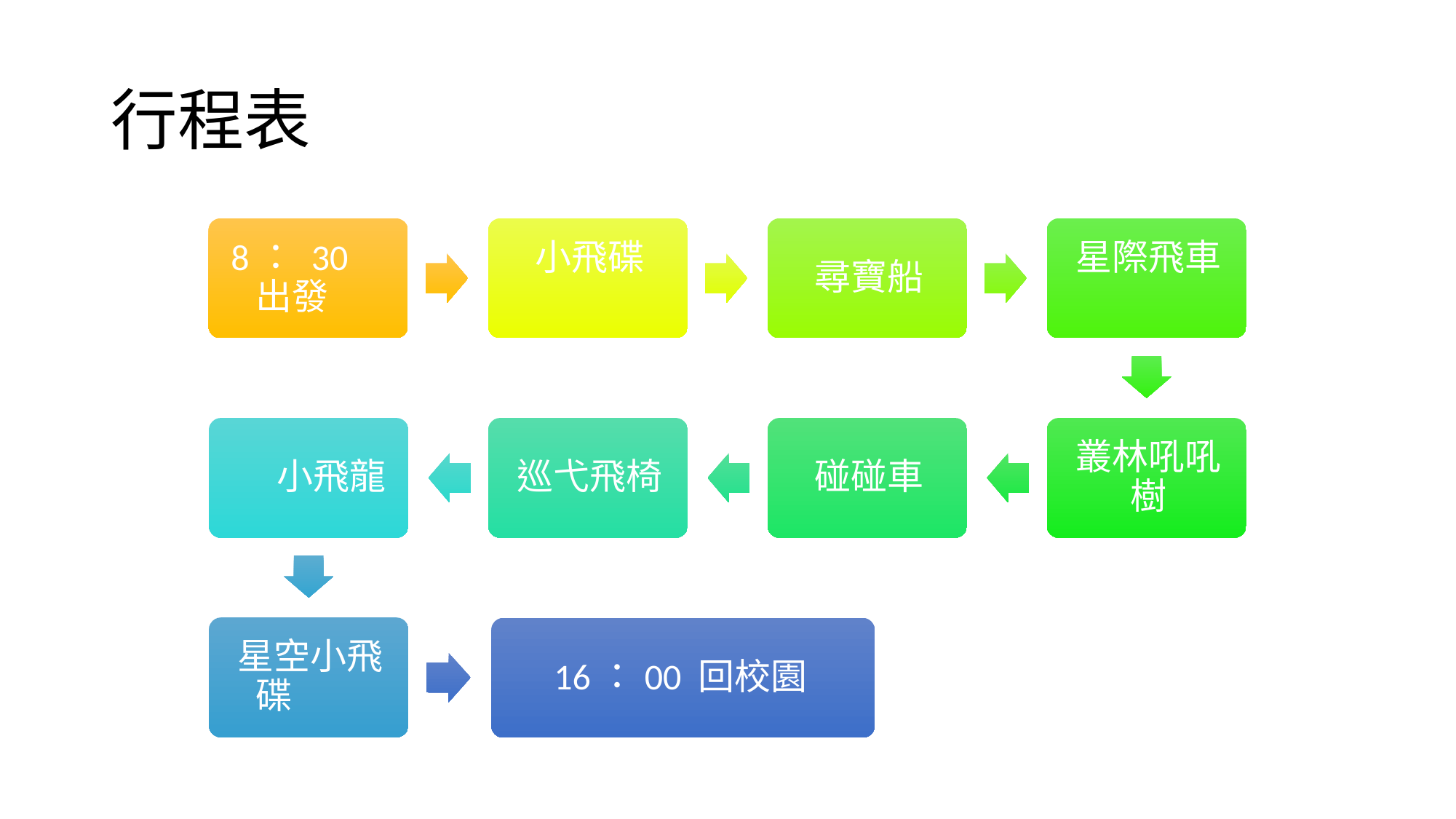

# 行程表
8： 30      出發

小飛碟

尋寶船

星際飛車

叢林吼吼樹

碰碰車

巡弋飛椅

    小飛龍

星空小飛碟

16：00 回校園